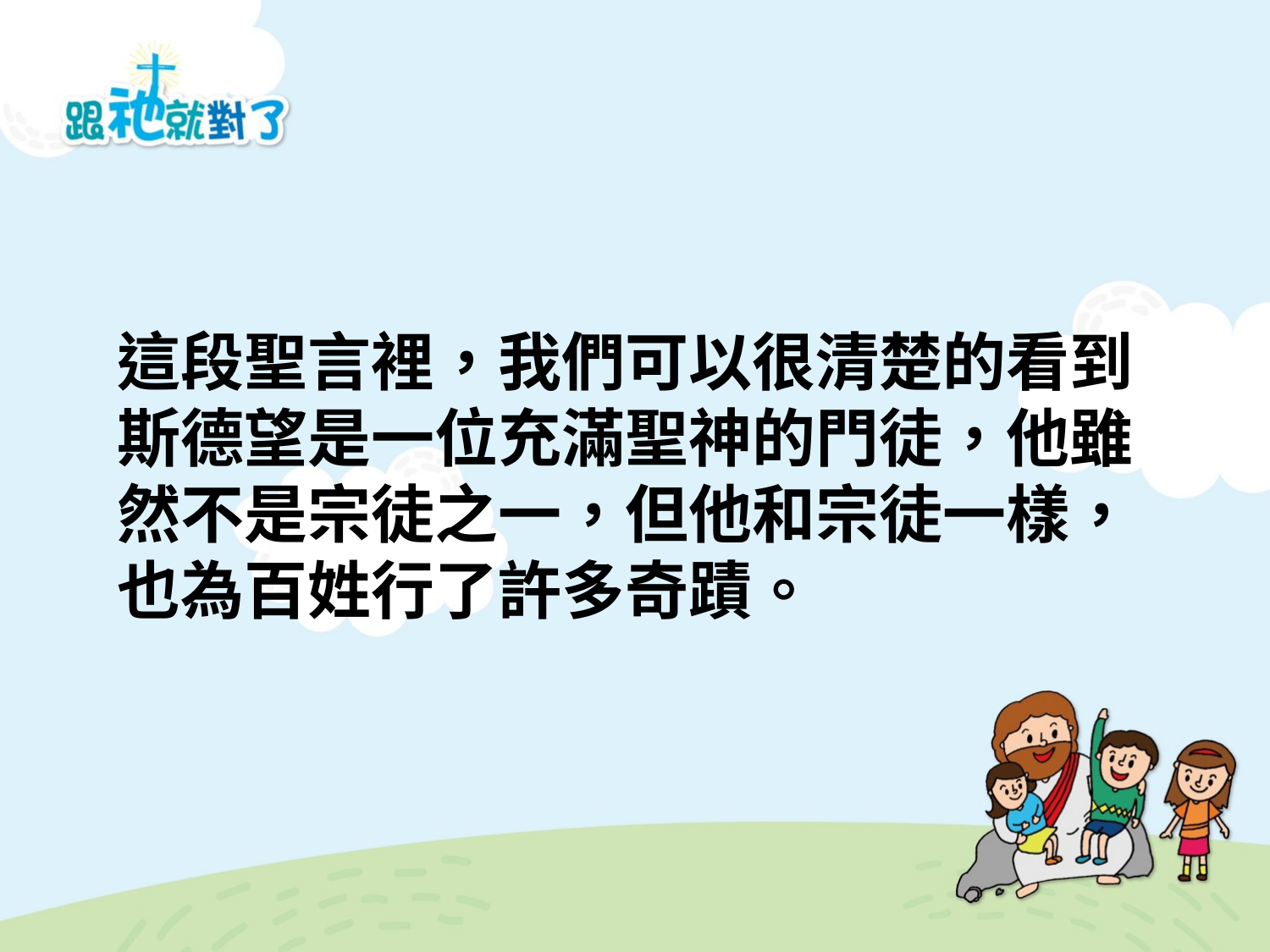

這段聖言裡，我們可以很清楚的看到斯德望是一位充滿聖神的門徒，他雖然不是宗徒之一，但他和宗徒一樣，也為百姓行了許多奇蹟。